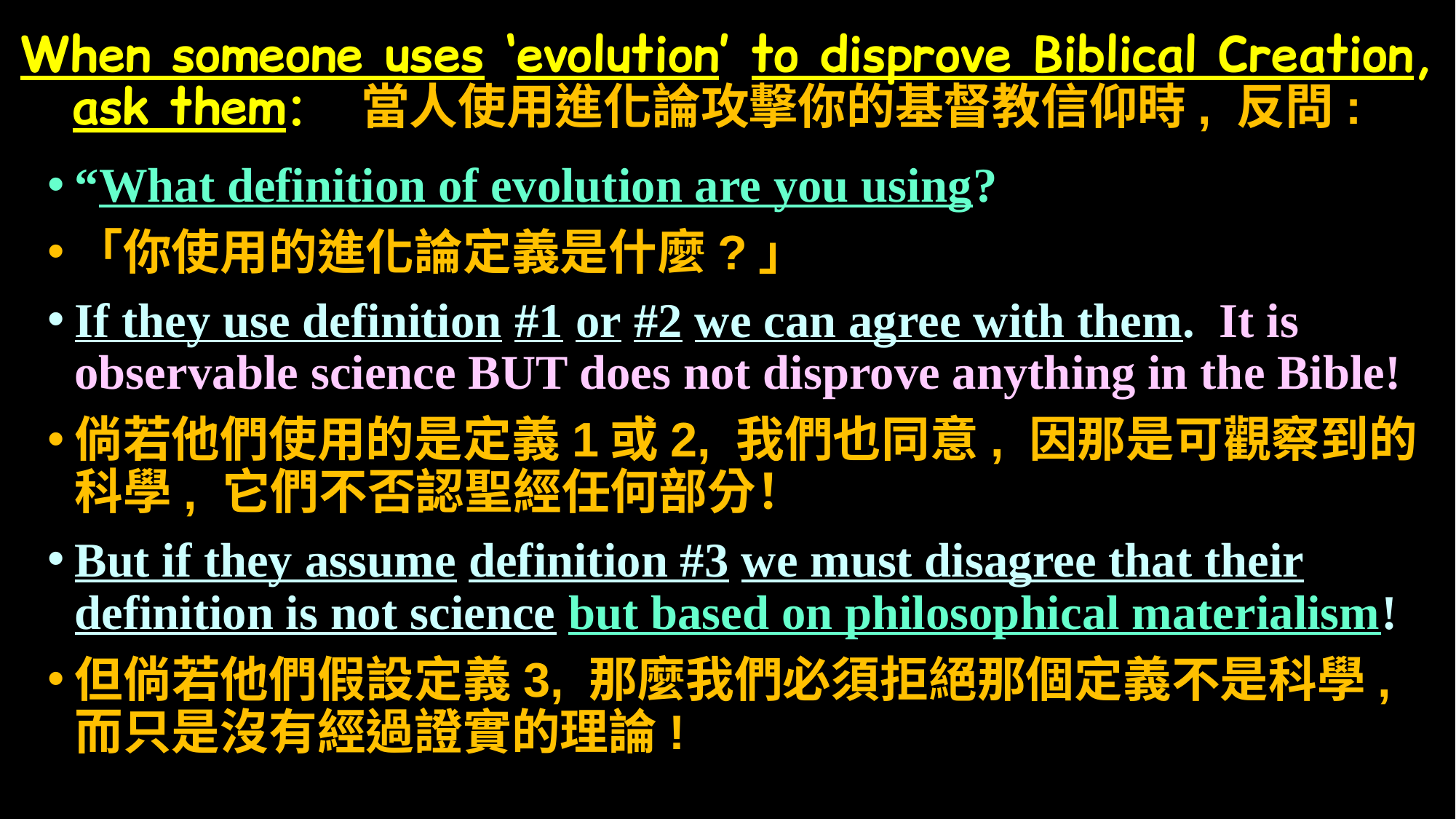

# When someone uses ‘evolution’ to disprove Biblical Creation, ask them:  當人使用進化論攻擊你的基督教信仰時, 反問:
“What definition of evolution are you using?
「你使用的進化論定義是什麼?」
If they use definition #1 or #2 we can agree with them.  It is observable science BUT does not disprove anything in the Bible!
倘若他們使用的是定義1或2, 我們也同意, 因那是可觀察到的科學, 它們不否認聖經任何部分！
But if they assume definition #3 we must disagree that their definition is not science but based on philosophical materialism!
但倘若他們假設定義3, 那麼我們必須拒絕那個定義不是科學, 而只是沒有經過證實的理論!